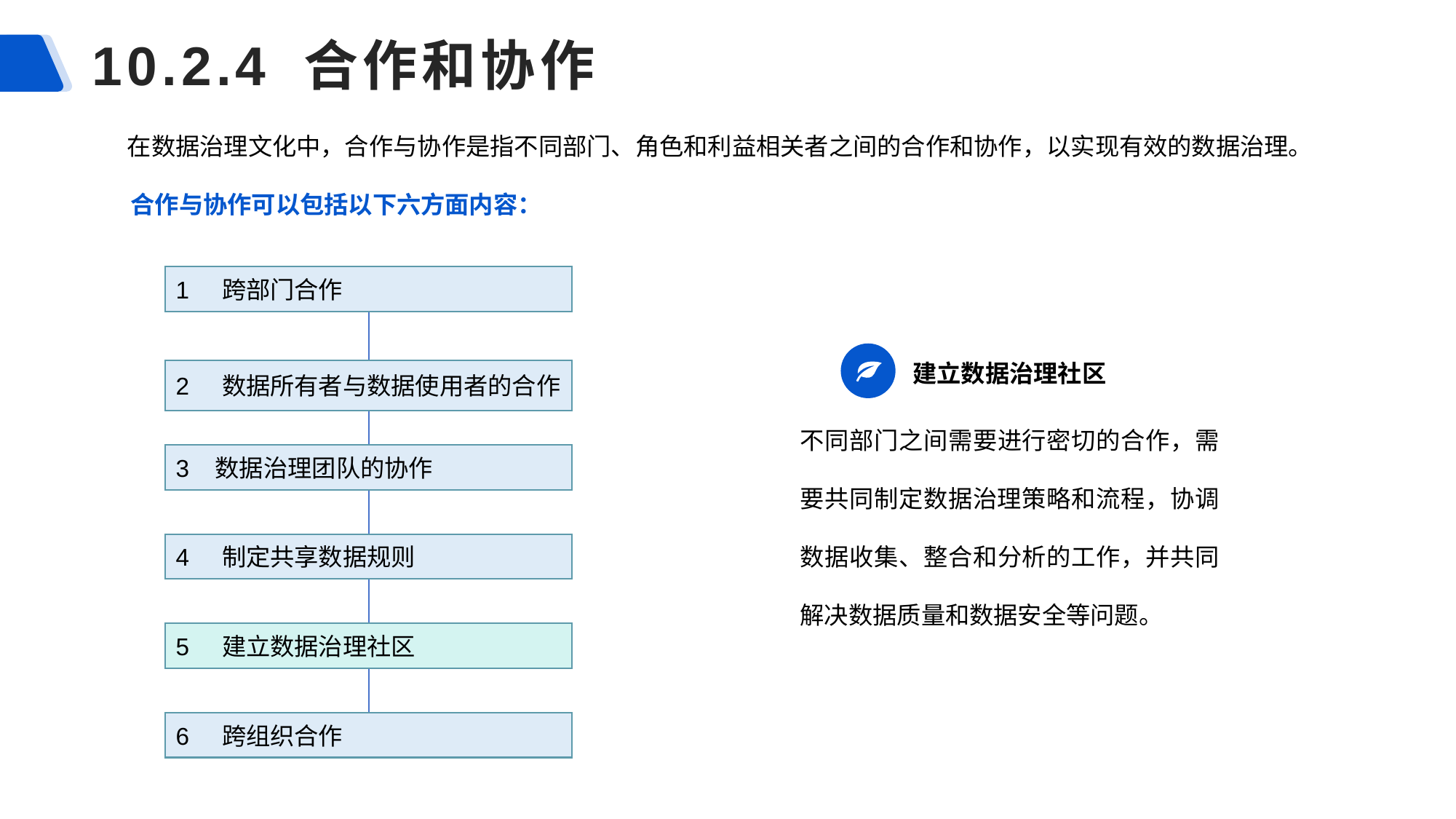

# 10.2.4 合作和协作
在数据治理文化中，合作与协作是指不同部门、角色和利益相关者之间的合作和协作，以实现有效的数据治理。
合作与协作可以包括以下六方面内容：
1    跨部门合作
建立数据治理社区
不同部门之间需要进行密切的合作，需要共同制定数据治理策略和流程，协调数据收集、整合和分析的工作，并共同解决数据质量和数据安全等问题。

2    数据所有者与数据使用者的合作
3   数据治理团队的协作
4    制定共享数据规则
5    建立数据治理社区
6    跨组织合作